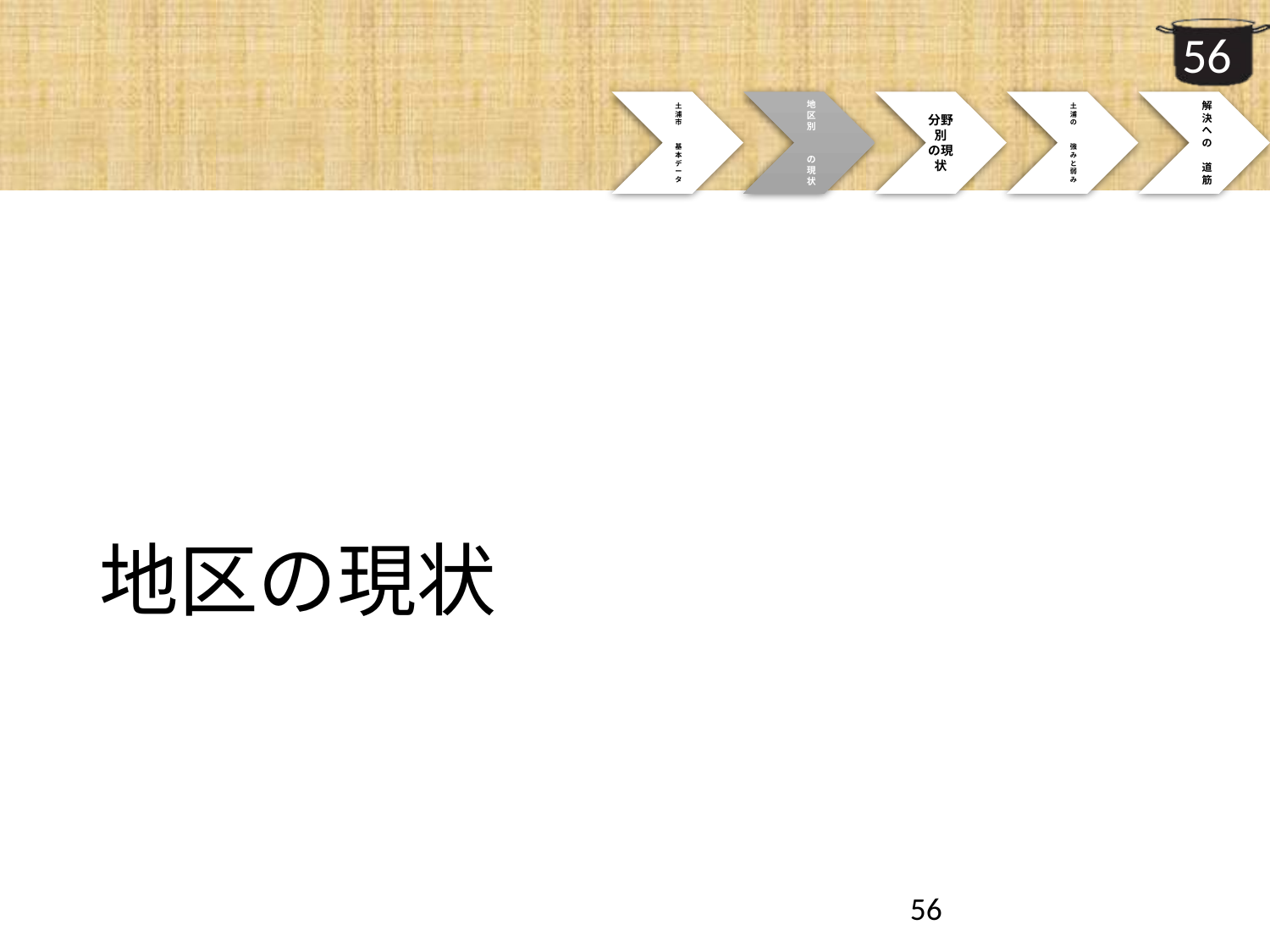

土浦市　　基本データ
分野別
の現状
土浦の　　強みと弱み
解決への　道筋
地区別　　の現状
# 地区の現状

56